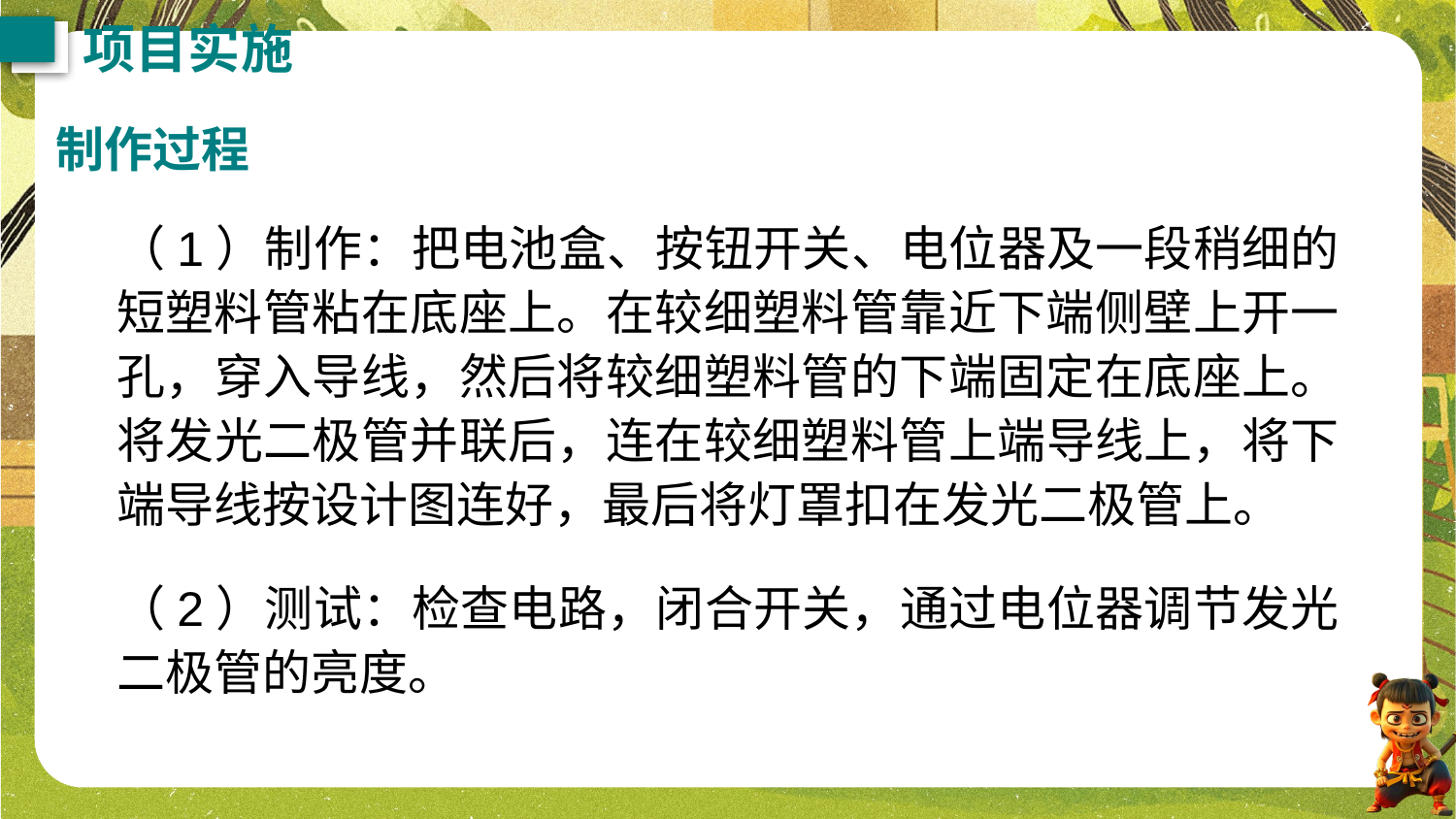

项目实施

制作过程
（1）制作：把电池盒、按钮开关、电位器及一段稍细的短塑料管粘在底座上。在较细塑料管靠近下端侧壁上开一孔，穿入导线，然后将较细塑料管的下端固定在底座上。将发光二极管并联后，连在较细塑料管上端导线上，将下端导线按设计图连好，最后将灯罩扣在发光二极管上。
（2）测试：检查电路，闭合开关，通过电位器调节发光二极管的亮度。